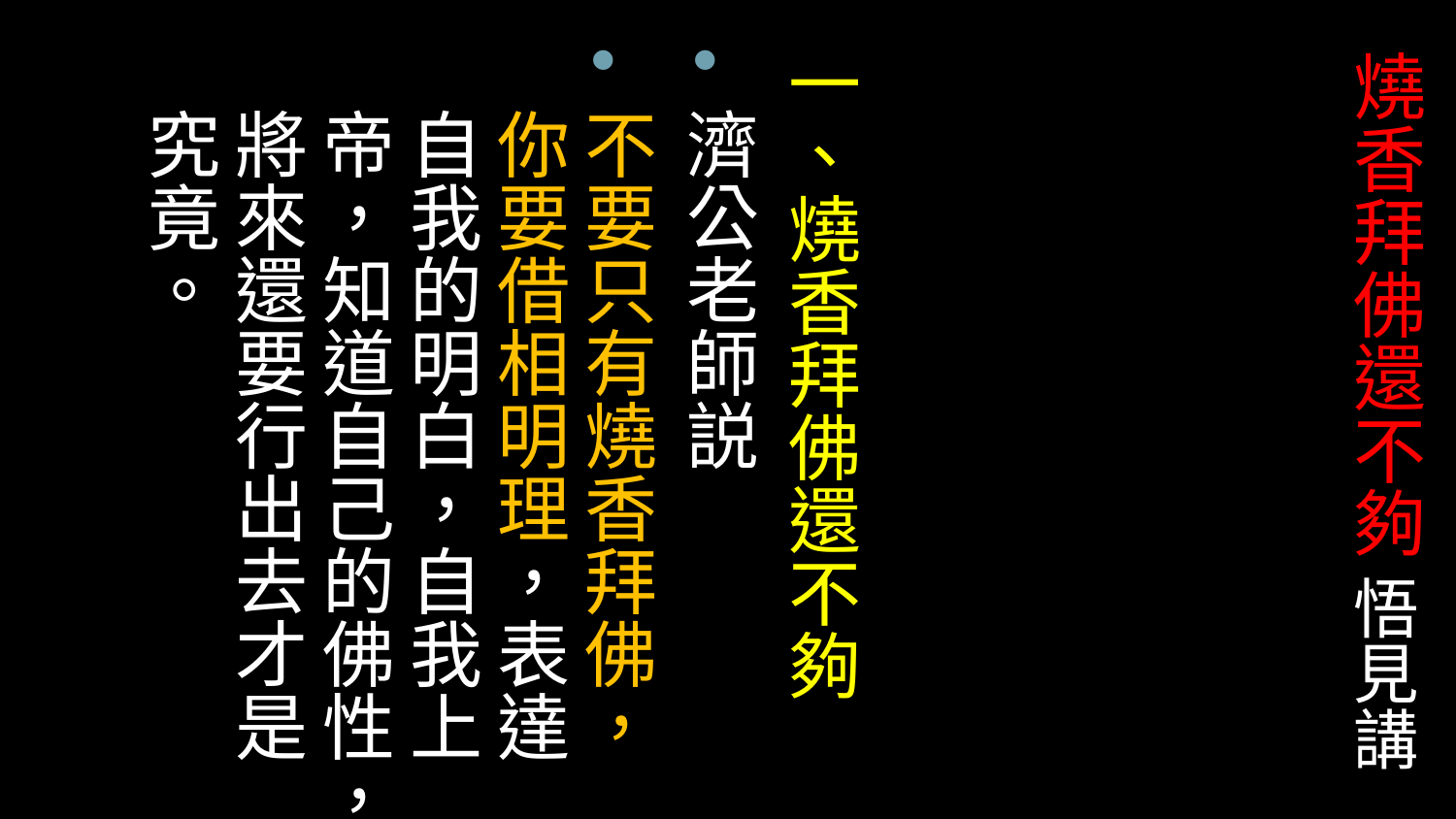

一、燒香拜佛還不夠
濟公老師説
不要只有燒香拜佛，你要借相明理，表達自我的明白，自我上帝，知道自己的佛性，將來還要行出去才是究竟。

# 燒香拜佛還不夠 悟見講